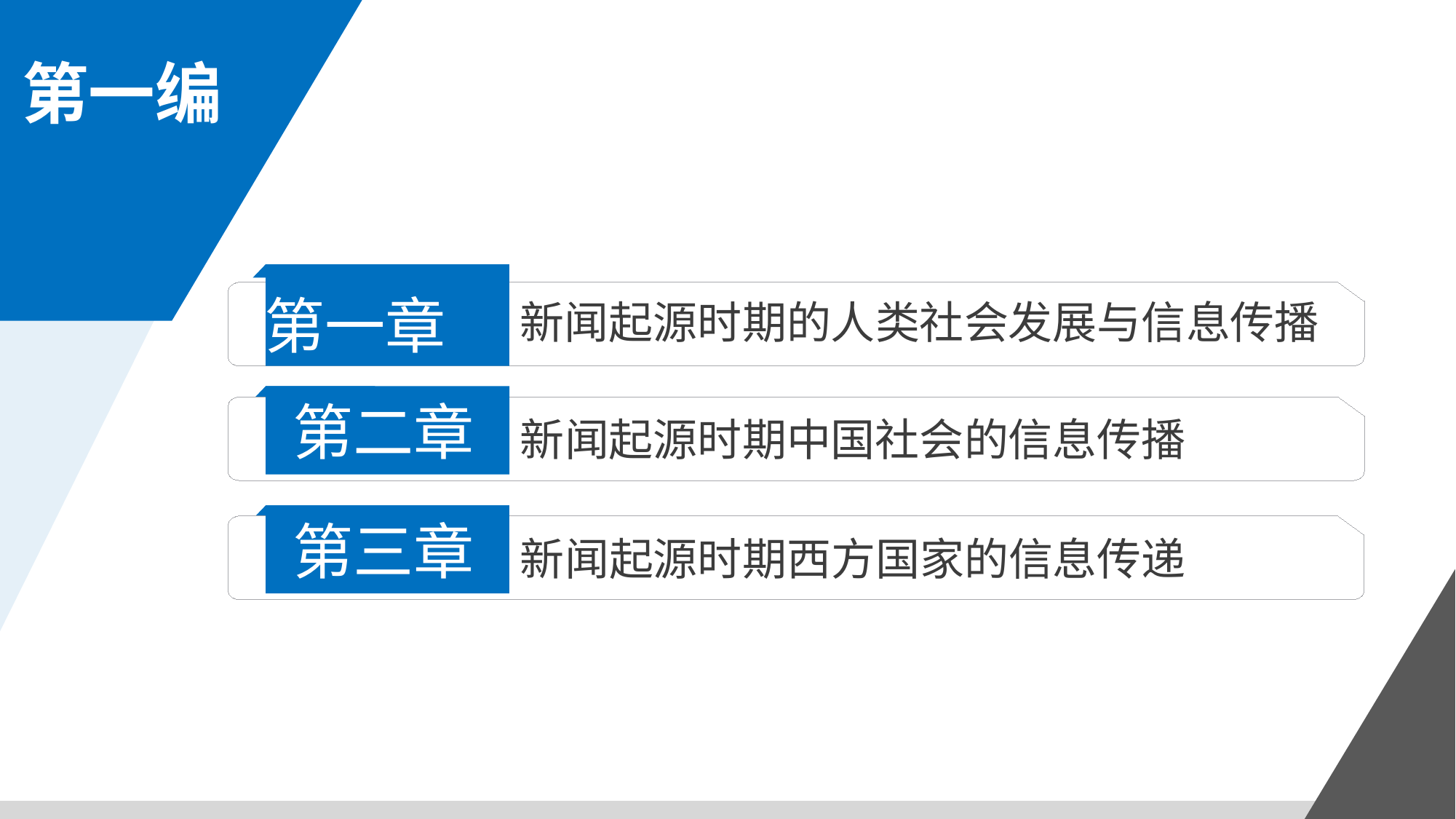

第一编

  第一章

新闻起源时期的人类社会发展与信息传播

第二章

新闻起源时期中国社会的信息传播

第三章

新闻起源时期西方国家的信息传递